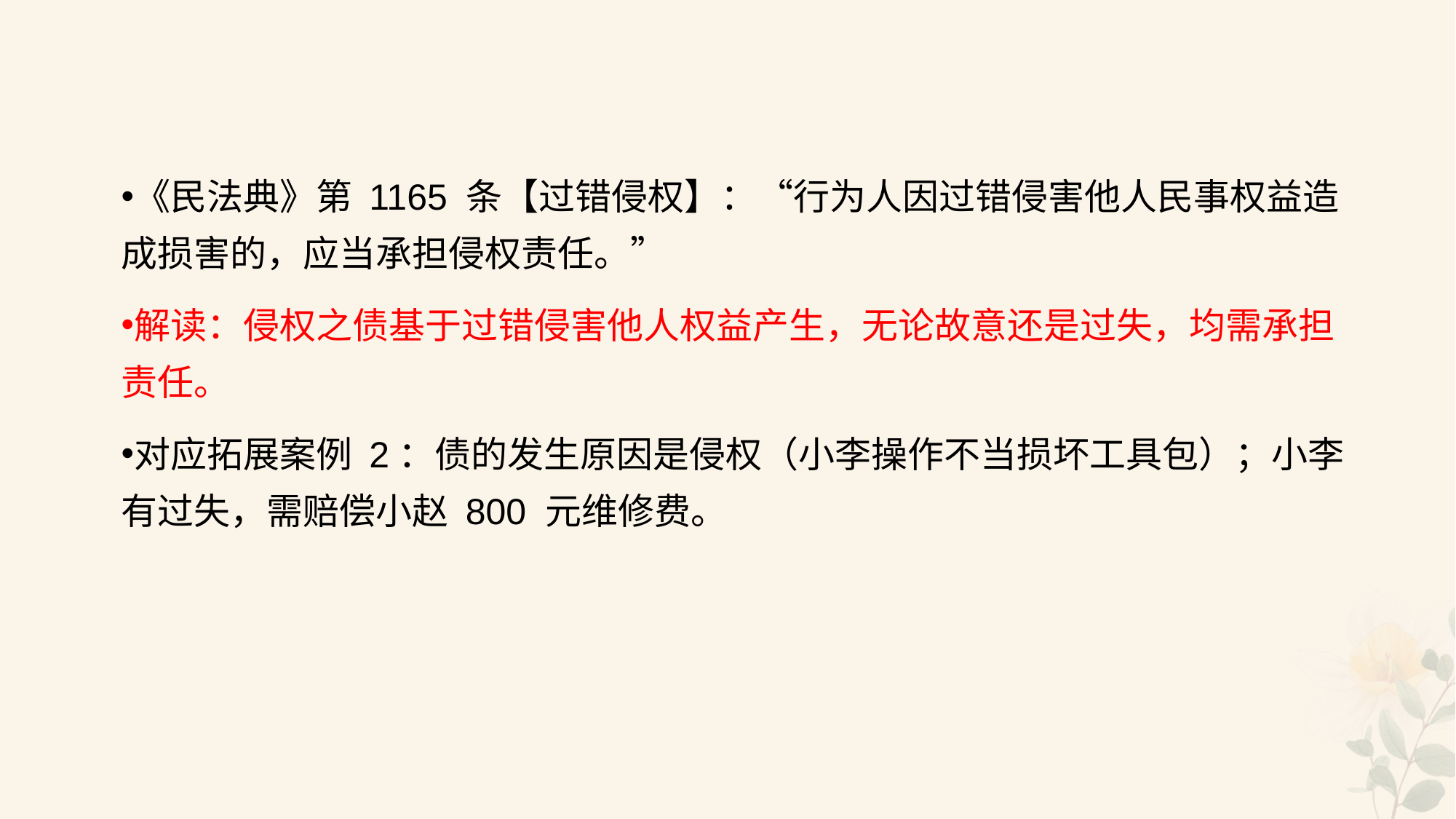

#
《民法典》第 1165 条【过错侵权】：“行为人因过错侵害他人民事权益造成损害的，应当承担侵权责任。”
解读：侵权之债基于过错侵害他人权益产生，无论故意还是过失，均需承担责任。
对应拓展案例 2：债的发生原因是侵权（小李操作不当损坏工具包）；小李有过失，需赔偿小赵 800 元维修费。